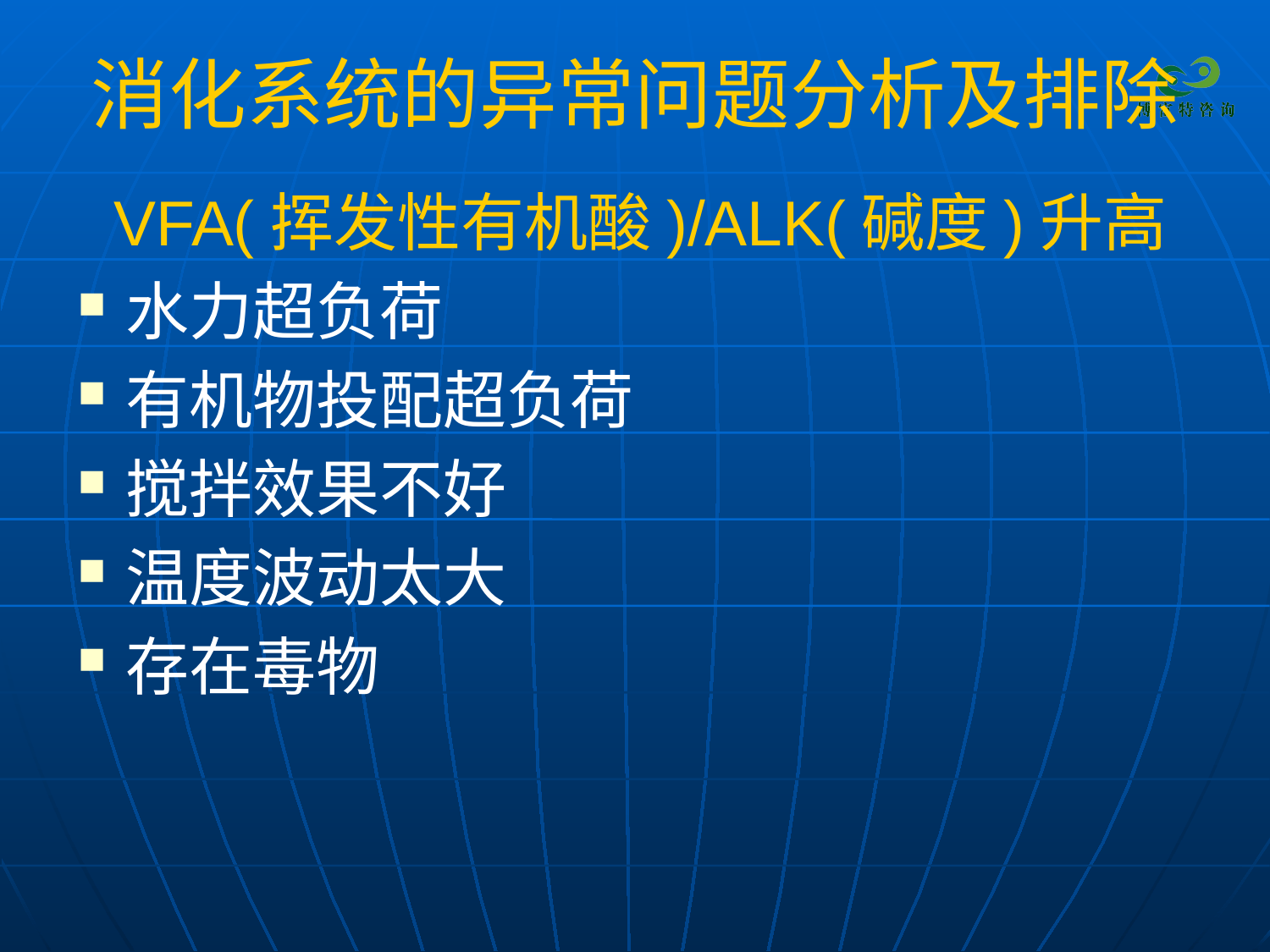

# 消化系统的异常问题分析及排除
  VFA(挥发性有机酸)/ALK(碱度)升高
水力超负荷
有机物投配超负荷
搅拌效果不好
温度波动太大
存在毒物